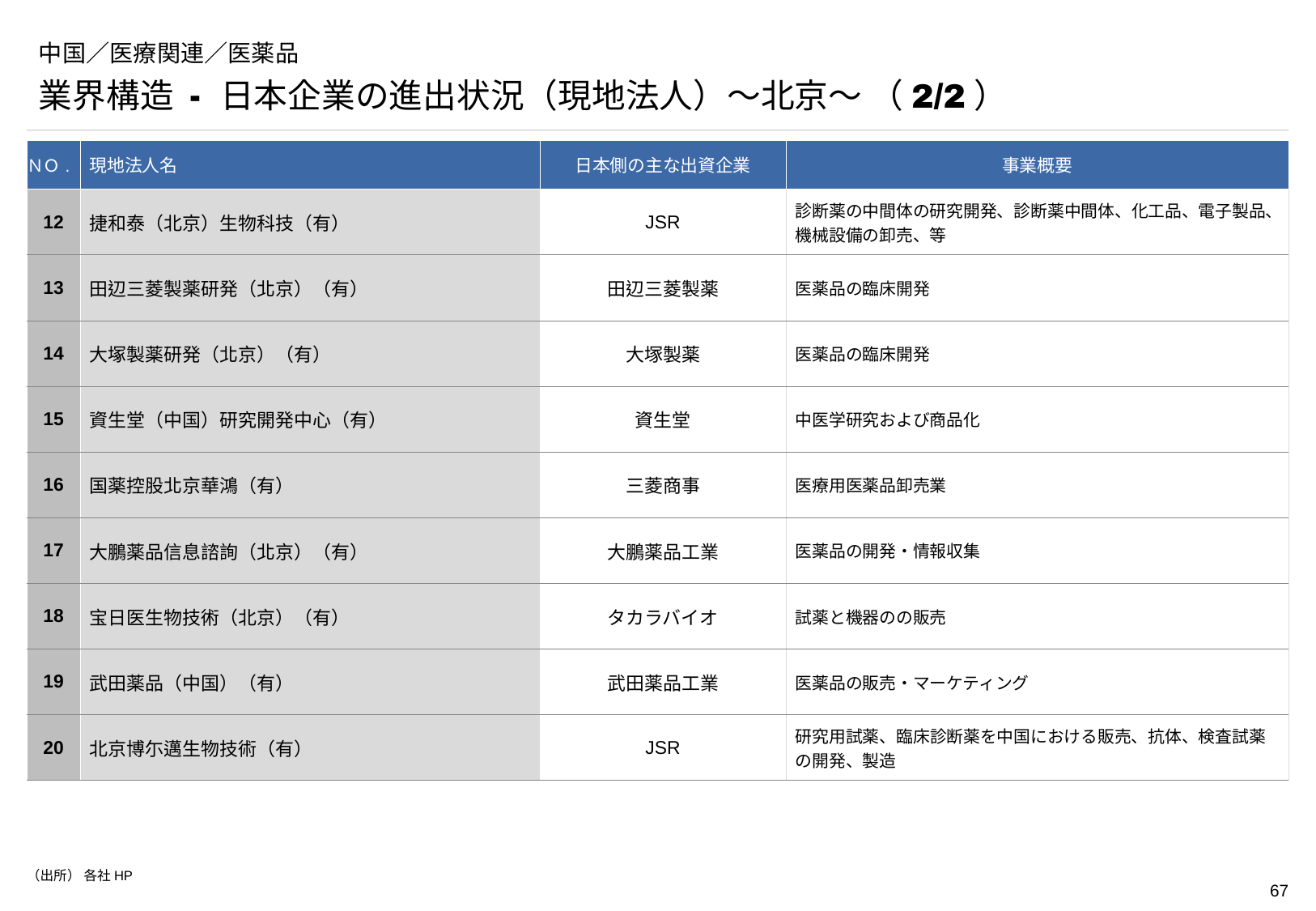

# 中国／医療関連／医薬品
業界構造 - 日本企業の進出状況（現地法人）～北京～ （2/2）
| ＮＯ. | 現地法人名 | 日本側の主な出資企業 | 事業概要 |
| --- | --- | --- | --- |
| 12 | 捷和泰（北京）生物科技（有） | JSR | 診断薬の中間体の研究開発、診断薬中間体、化工品、電子製品、機械設備の卸売、等 |
| 13 | 田辺三菱製薬研発（北京）（有） | 田辺三菱製薬 | 医薬品の臨床開発 |
| 14 | 大塚製薬研発（北京）（有） | 大塚製薬 | 医薬品の臨床開発 |
| 15 | 資生堂（中国）研究開発中心（有） | 資生堂 | 中医学研究および商品化 |
| 16 | 国薬控股北京華鴻（有） | 三菱商事 | 医療用医薬品卸売業 |
| 17 | 大鵬薬品信息諮詢（北京）（有） | 大鵬薬品工業 | 医薬品の開発・情報収集 |
| 18 | 宝日医生物技術（北京）（有） | タカラバイオ | 試薬と機器のの販売 |
| 19 | 武田薬品（中国）（有） | 武田薬品工業 | 医薬品の販売・マーケティング |
| 20 | 北京博尓邁生物技術（有） | JSR | 研究用試薬、臨床診断薬を中国における販売、抗体、検査試薬の開発、製造 |
（出所） 各社HP